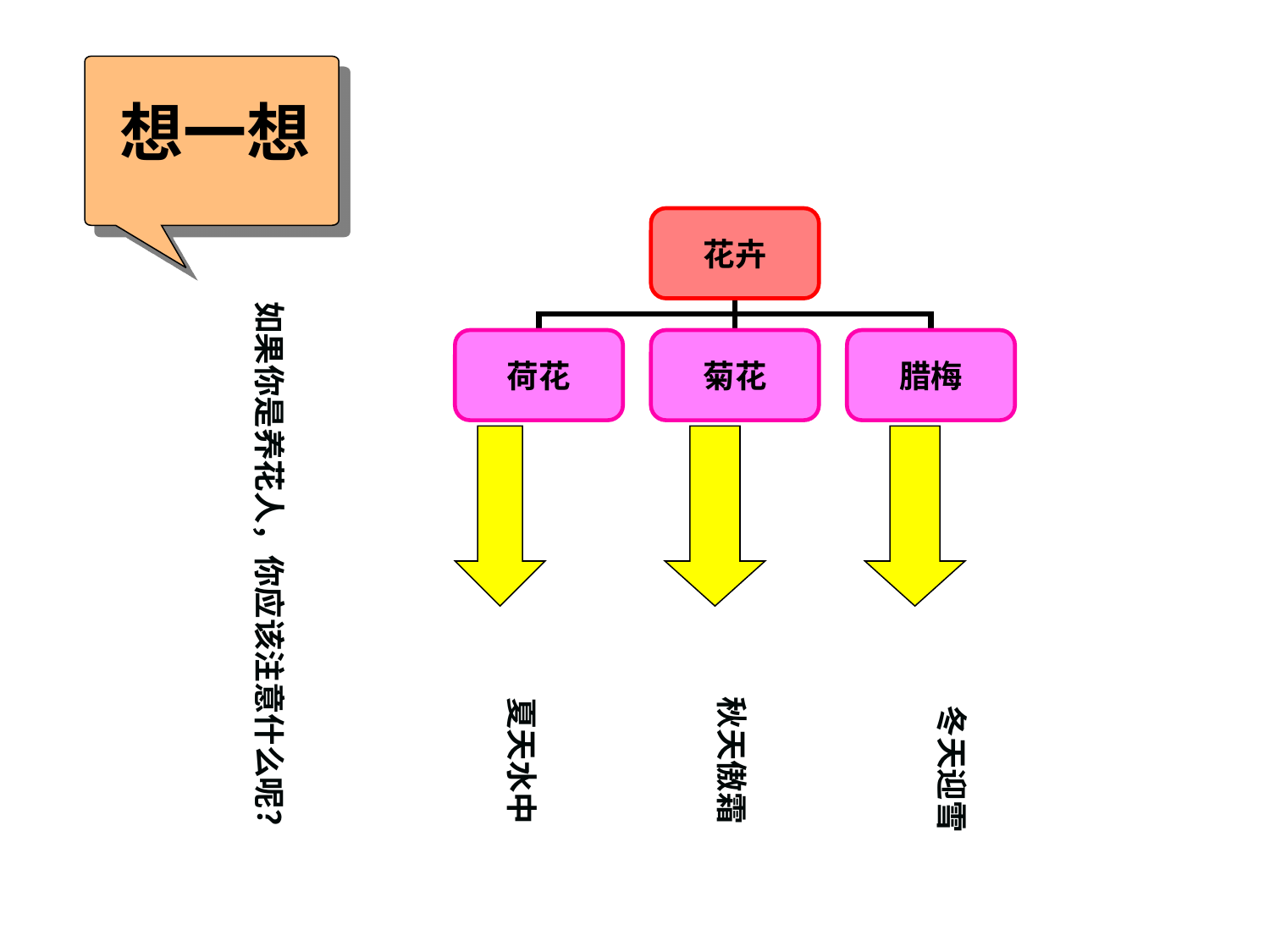

想一想

花卉
荷花
菊花
腊梅
如果你是养花人，你应该注意什么呢？

冬天迎雪
夏天水中

秋天傲霜